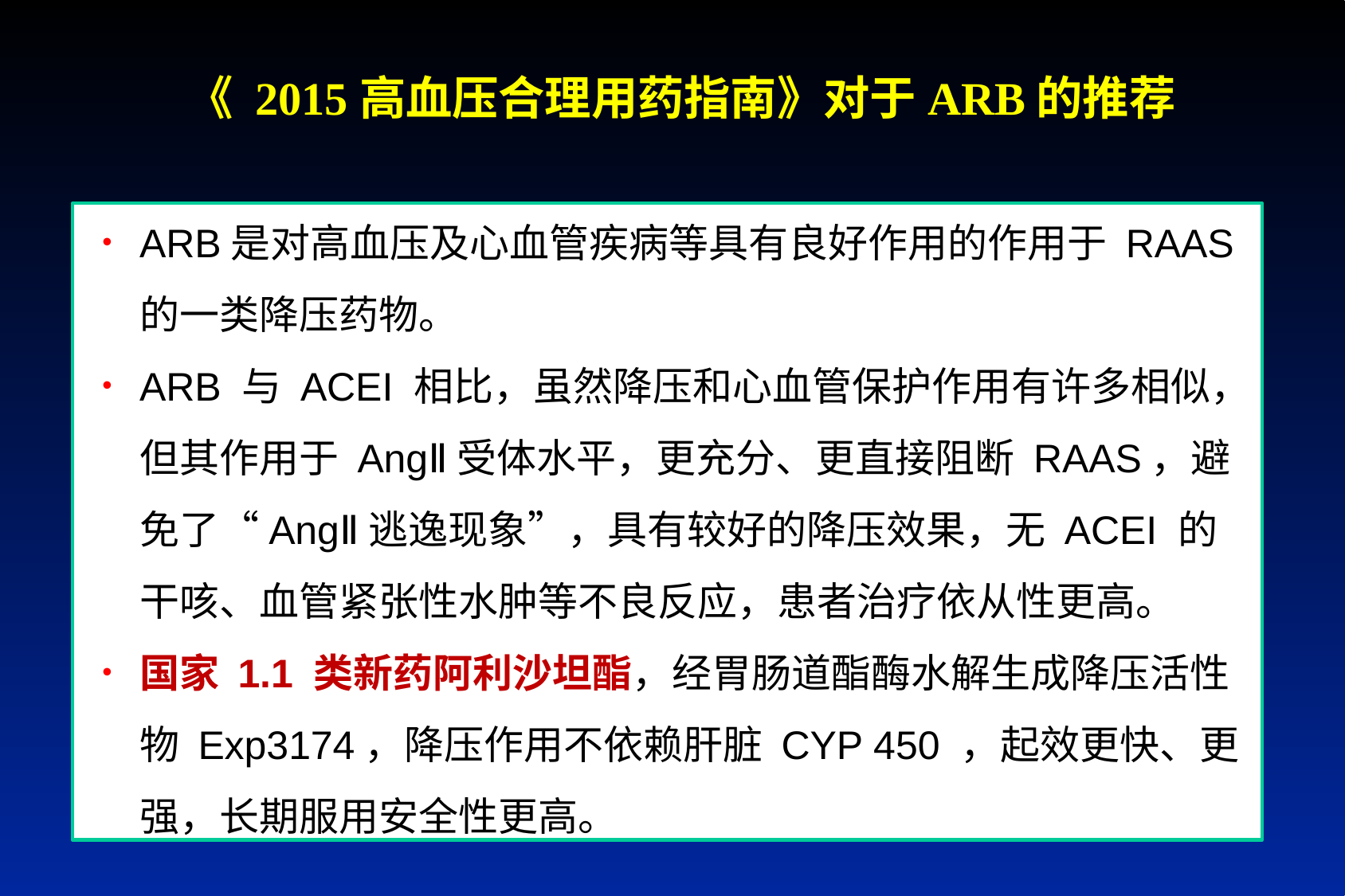

# 《 2015高血压合理用药指南》对于ARB的推荐
ARB是对高血压及心血管疾病等具有良好作用的作用于 RAAS 的一类降压药物。
ARB 与 ACEI 相比，虽然降压和心血管保护作用有许多相似，但其作用于 AngⅡ受体水平，更充分、更直接阻断 RAAS，避免了“AngⅡ逃逸现象”，具有较好的降压效果，无 ACEI 的干咳、血管紧张性水肿等不良反应，患者治疗依从性更高。
国家 1.1 类新药阿利沙坦酯，经胃肠道酯酶水解生成降压活性物 Exp3174，降压作用不依赖肝脏 CYP 450 ，起效更快、更强，长期服用安全性更高。